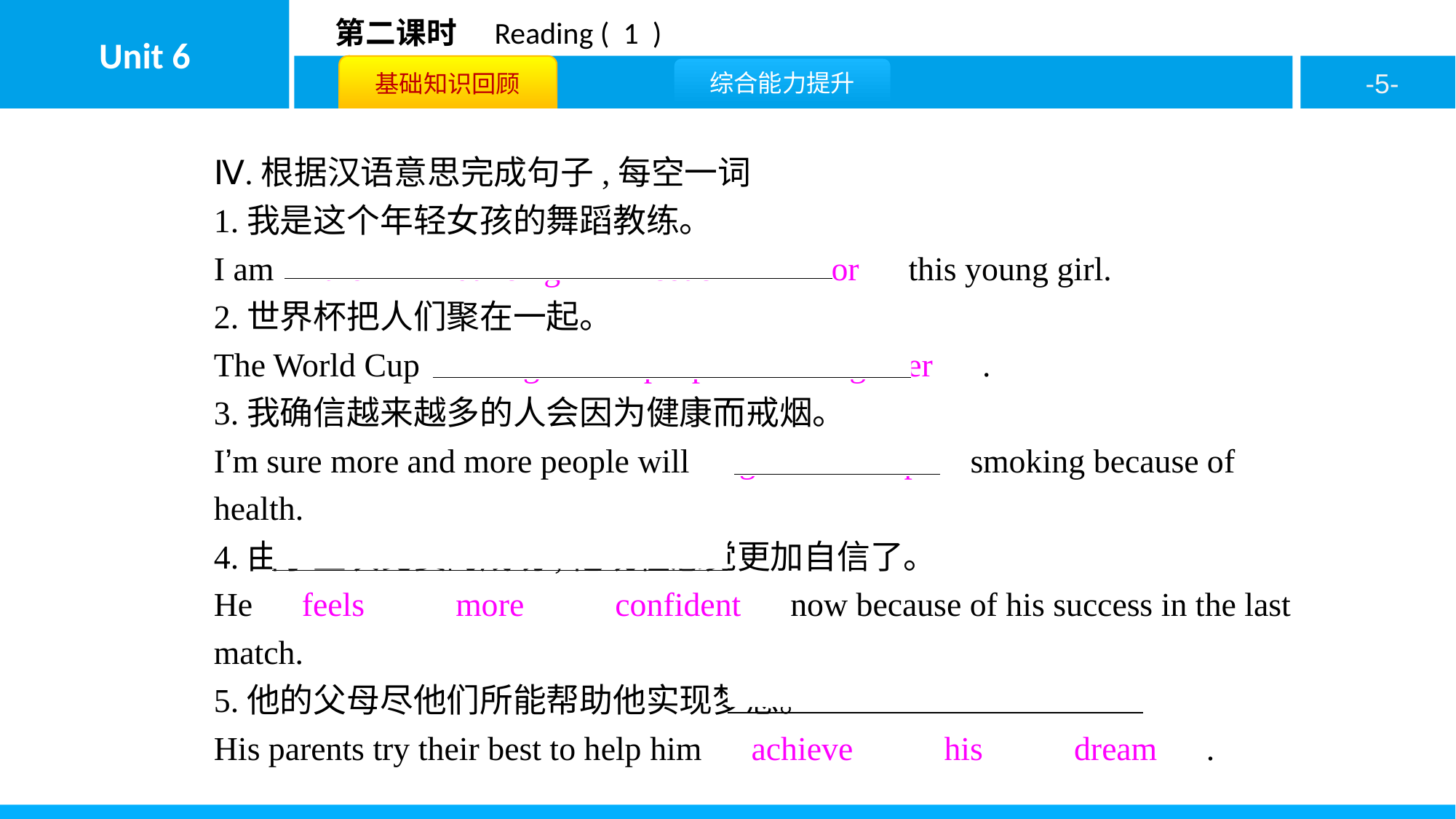

Ⅳ.根据汉语意思完成句子,每空一词
1.我是这个年轻女孩的舞蹈教练。
I am　the　 　dancing　 　coach　 　for　this young girl.
2.世界杯把人们聚在一起。
The World Cup　brings　 　people　 　together　.
3.我确信越来越多的人会因为健康而戒烟。
I’m sure more and more people will　give　 　up　smoking because of health.
4.由于上次比赛的成功,他现在感觉更加自信了。
He　feels　 　more　 　confident　now because of his success in the last match.
5.他的父母尽他们所能帮助他实现梦想。
His parents try their best to help him　achieve　 　his　 　dream　.